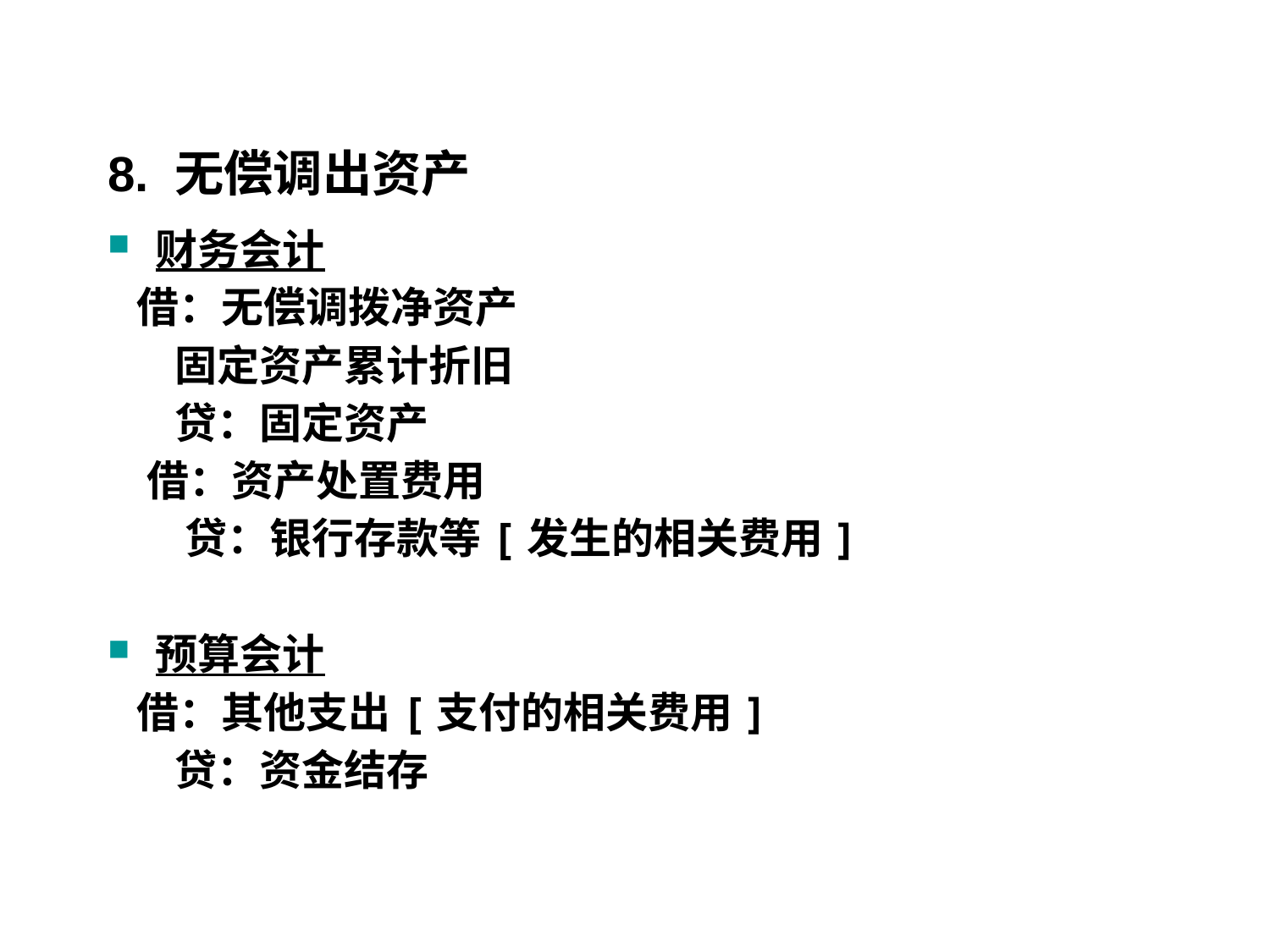

#
8. 无偿调出资产
财务会计
  借：无偿调拨净资产
      固定资产累计折旧
      贷：固定资产
   借：资产处置费用
       贷：银行存款等[发生的相关费用]

预算会计
  借：其他支出[支付的相关费用]
      贷：资金结存

102